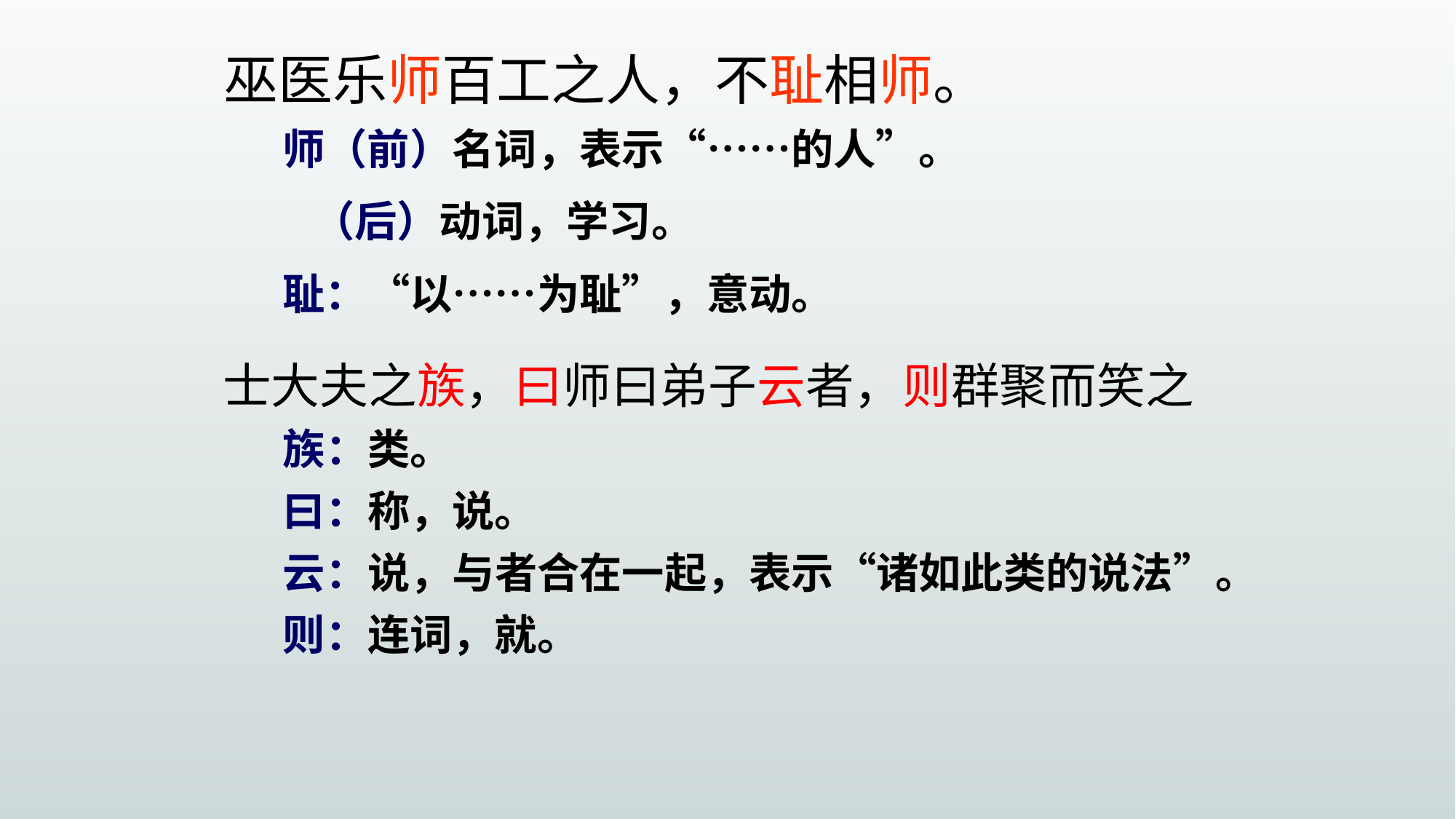

巫医乐师百工之人，不耻相师。
师（前）名词，表示“……的人”。
  （后）动词，学习。
耻：“以……为耻”，意动。
士大夫之族，曰师曰弟子云者，则群聚而笑之
族：类。
曰：称，说。
云：说，与者合在一起，表示“诸如此类的说法”。
则：连词，就。